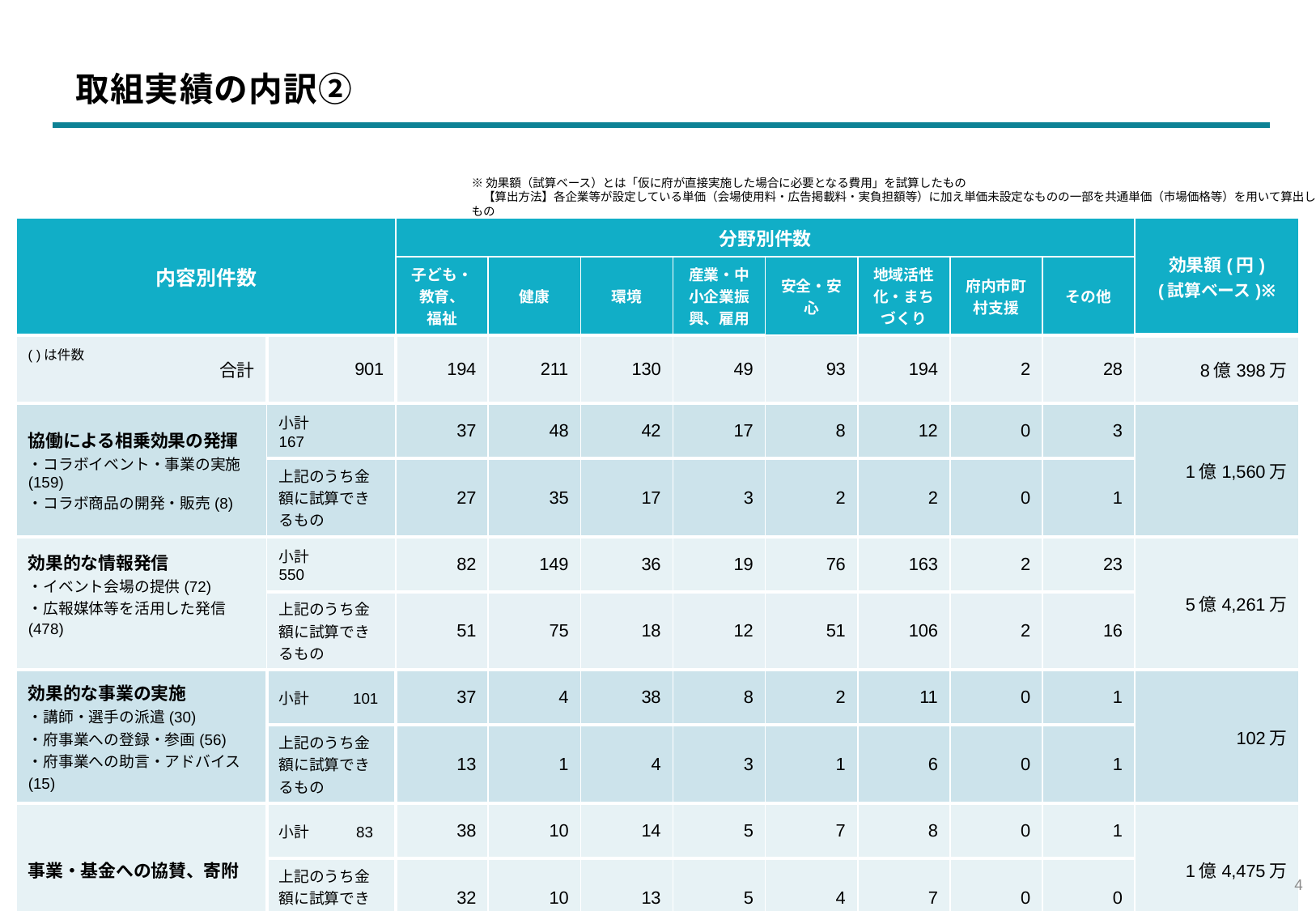

取組実績の内訳②
※効果額（試算ベース）とは「仮に府が直接実施した場合に必要となる費用」を試算したもの
　【算出方法】各企業等が設定している単価（会場使用料・広告掲載料・実負担額等）に加え単価未設定なものの一部を共通単価（市場価格等）を用いて算出したもの
| 内容別件数 |  | 分野別件数 |  |  |  |  |  |  |  | 効果額(円) (試算ベース)※ |
| --- | --- | --- | --- | --- | --- | --- | --- | --- | --- | --- |
|  |  | 子ども・ 教育、 福祉 | 健康 | 環境 | 産業・中小企業振興、雇用 | 安全・安心 | 地域活性化・まちづくり | 府内市町村支援 | その他 |  |
| 合計 | 901 | 194 | 211 | 130 | 49 | 93 | 194 | 2 | 28 | 8億398万 |
| 協働による相乗効果の発揮 ・コラボイベント・事業の実施(159) ・コラボ商品の開発・販売(8) | 小計　　　 167 | 37 | 48 | 42 | 17 | 8 | 12 | 0 | 3 | 1億1,560万 |
|  | 上記のうち金額に試算できるもの | 27 | 35 | 17 | 3 | 2 | 2 | 0 | 1 |  |
| 効果的な情報発信 ・イベント会場の提供(72) ・広報媒体等を活用した発信(478) | 小計　　　 550 | 82 | 149 | 36 | 19 | 76 | 163 | 2 | 23 | 5億4,261万 |
|  | 上記のうち金額に試算できるもの | 51 | 75 | 18 | 12 | 51 | 106 | 2 | 16 |  |
| 効果的な事業の実施 ・講師・選手の派遣(30) ・府事業への登録・参画(56) ・府事業への助言・アドバイス(15) | 小計 　101 | 37 | 4 | 38 | 8 | 2 | 11 | 0 | 1 | 102万 |
|  | 上記のうち金額に試算できるもの | 13 | 1 | 4 | 3 | 1 | 6 | 0 | 1 |  |
| 事業・基金への協賛、寄附 | 小計　 83 | 38 | 10 | 14 | 5 | 7 | 8 | 0 | 1 | 1億4,475万 |
|  | 上記のうち金額に試算できるもの | 32 | 10 | 13 | 5 | 4 | 7 | 0 | 0 |  |
( )は件数
4